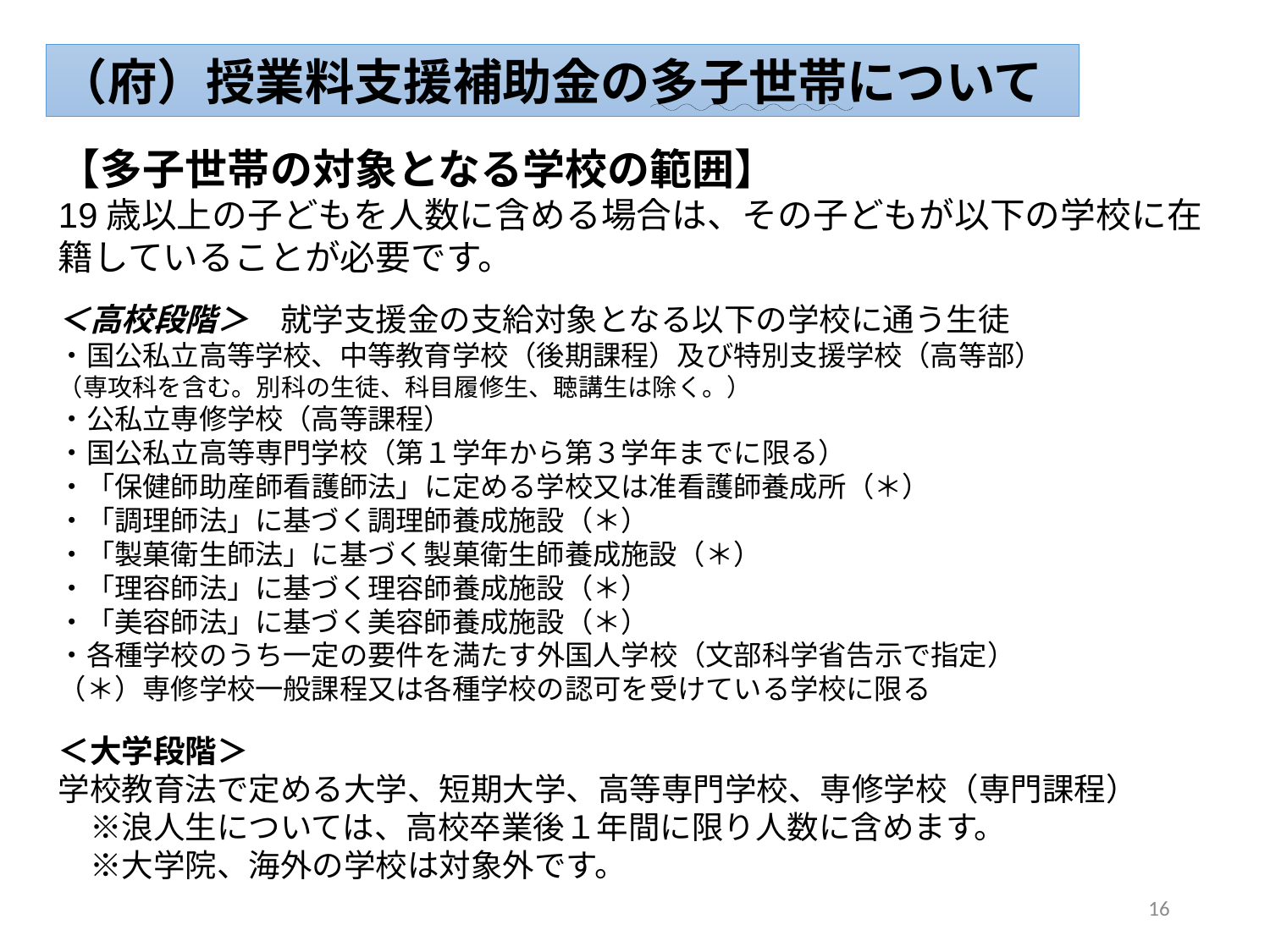

（府）授業料支援補助金の多子世帯について
【多子世帯の対象となる学校の範囲】
19歳以上の子どもを人数に含める場合は、その子どもが以下の学校に在籍していることが必要です。

＜高校段階＞　就学支援金の支給対象となる以下の学校に通う生徒
・国公私立高等学校、中等教育学校（後期課程）及び特別支援学校（高等部）
（専攻科を含む。別科の生徒、科目履修生、聴講生は除く。）
・公私立専修学校（高等課程）
・国公私立高等専門学校（第１学年から第３学年までに限る）
・「保健師助産師看護師法」に定める学校又は准看護師養成所（＊）
・「調理師法」に基づく調理師養成施設（＊）
・「製菓衛生師法」に基づく製菓衛生師養成施設（＊）
・「理容師法」に基づく理容師養成施設（＊）
・「美容師法」に基づく美容師養成施設（＊）
・各種学校のうち一定の要件を満たす外国人学校（文部科学省告示で指定）
（＊）専修学校一般課程又は各種学校の認可を受けている学校に限る

＜大学段階＞
学校教育法で定める大学、短期大学、高等専門学校、専修学校（専門課程）
　※浪人生については、高校卒業後１年間に限り人数に含めます。
　※大学院、海外の学校は対象外です。
16